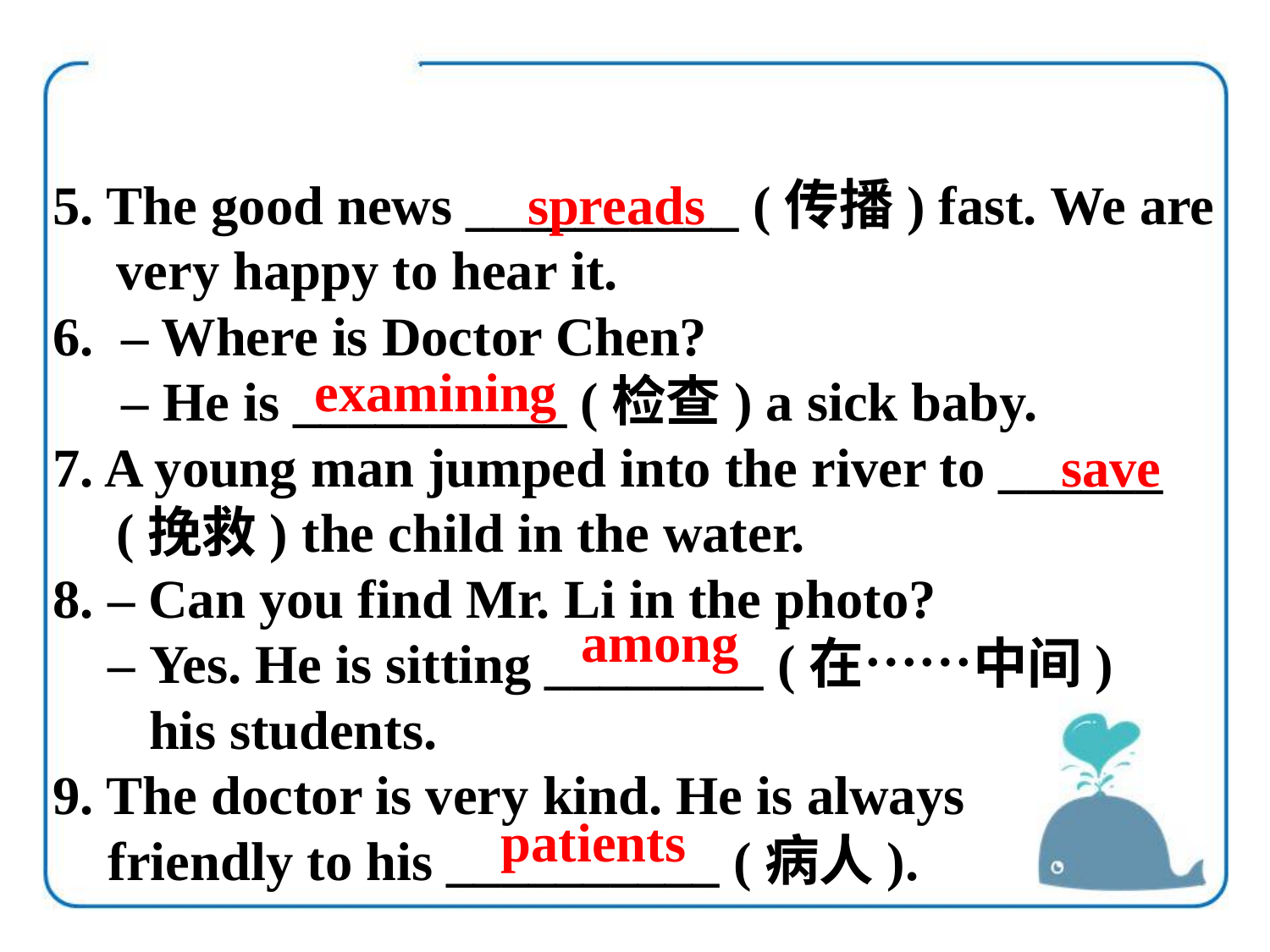

5. The good news __________ (传播) fast. We are very happy to hear it.
6.  – Where is Doctor Chen?
     – He is __________ (检查) a sick baby.
7. A young man jumped into the river to ______ (挽救) the child in the water.
8. – Can you find Mr. Li in the photo?
    – Yes. He is sitting ________ (在……中间)
       his students.
9. The doctor is very kind. He is always
    friendly to his __________ (病人).
spreads
examining
save
among
patients